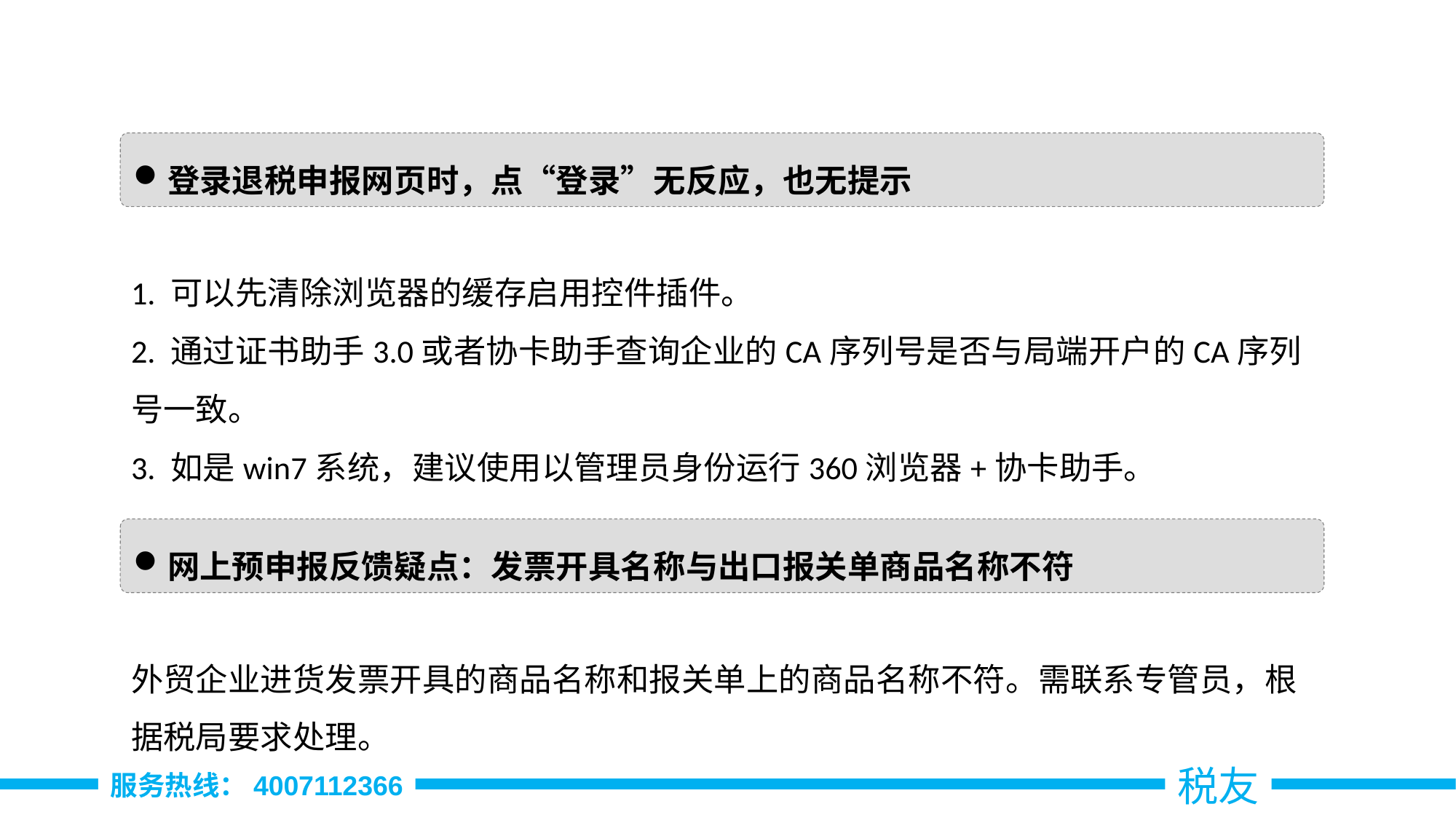

登录退税申报网页时，点“登录”无反应，也无提示
1. 可以先清除浏览器的缓存启用控件插件。
2. 通过证书助手3.0或者协卡助手查询企业的CA序列号是否与局端开户的CA序列号一致。
3. 如是win7系统，建议使用以管理员身份运行360浏览器+协卡助手。
网上预申报反馈疑点：发票开具名称与出口报关单商品名称不符
外贸企业进货发票开具的商品名称和报关单上的商品名称不符。需联系专管员，根据税局要求处理。